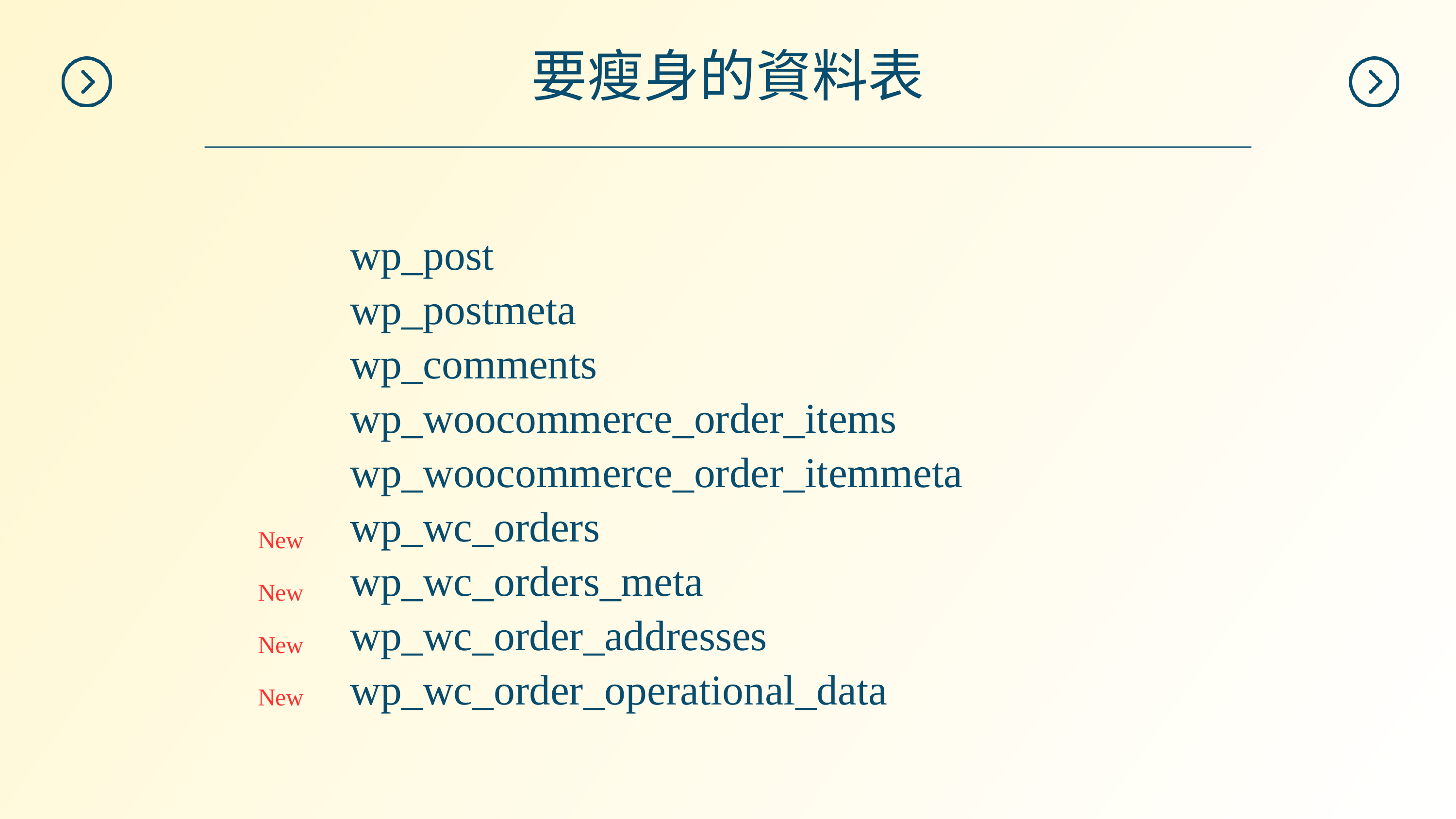

要瘦身的資料表

wp_post
wp_postmeta
wp_comments
wp_woocommerce_order_items
wp_woocommerce_order_itemmeta
wp_wc_orders
wp_wc_orders_meta
wp_wc_order_addresses
wp_wc_order_operational_data
New
New
New
New